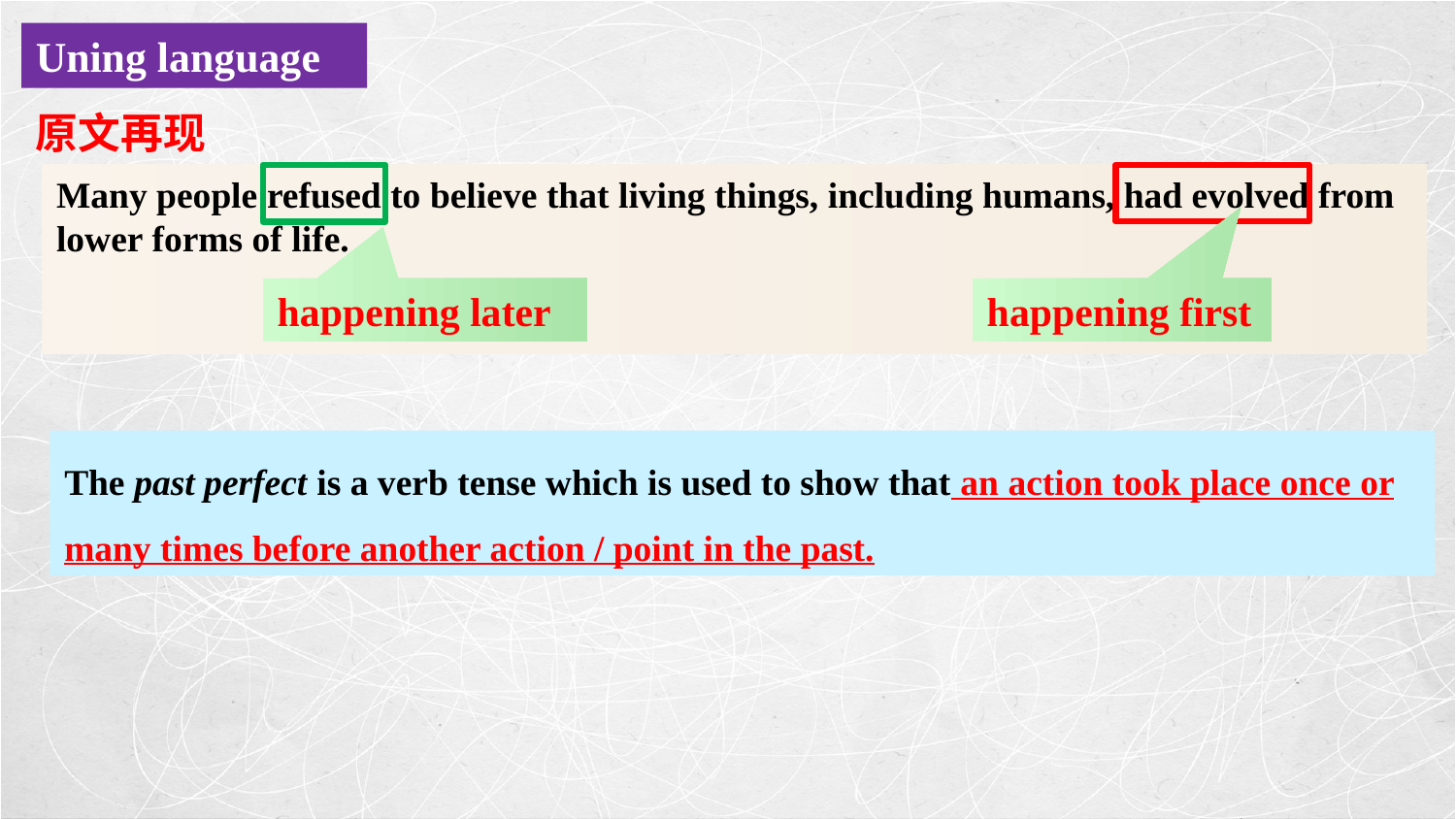

Uning language
原文再现

Many people refused to believe that living things, including humans, had evolved from lower forms of life.

happening later
happening first
The past perfect is a verb tense which is used to show that an action took place once or many times before another action / point in the past.